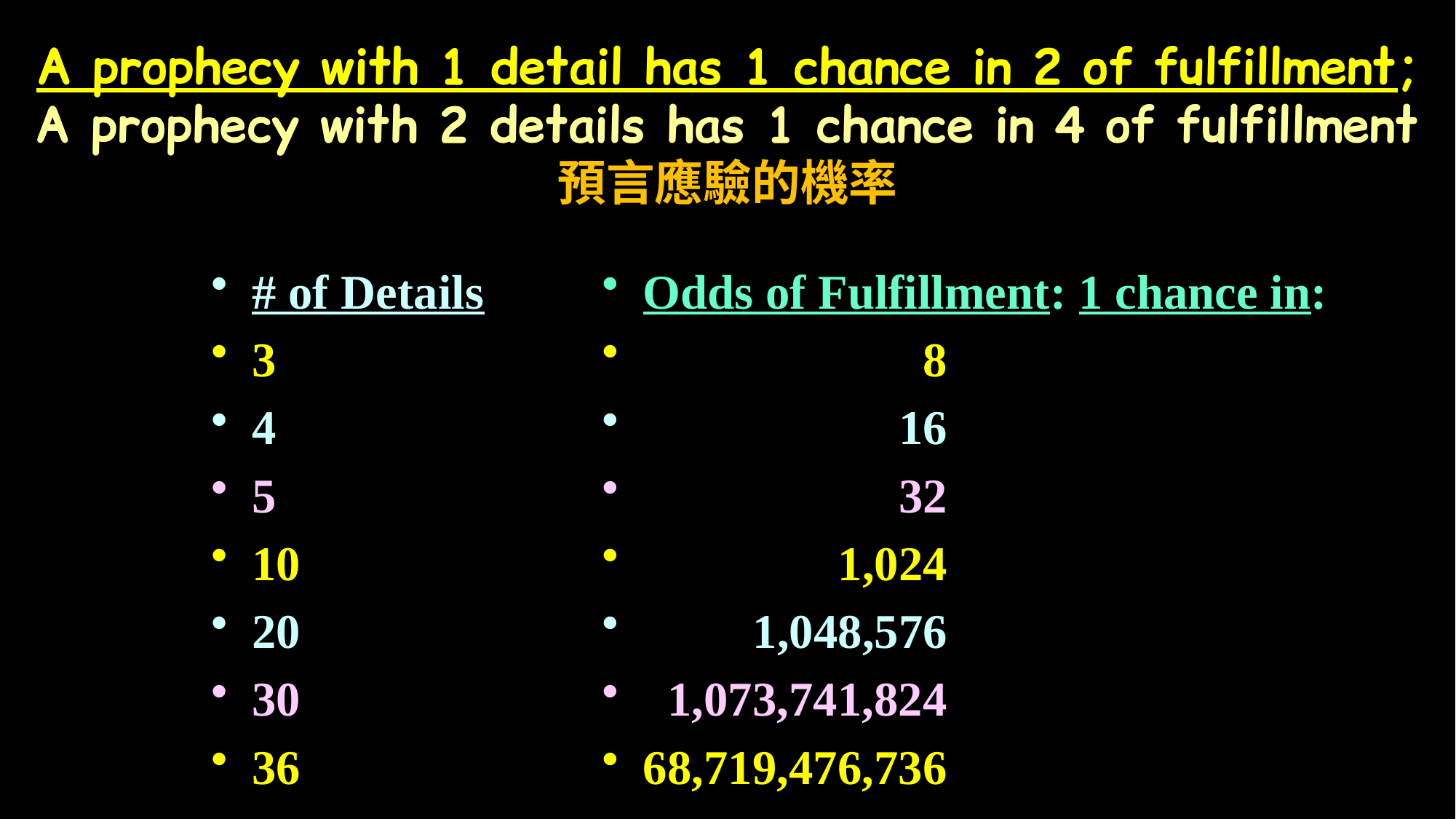

# A prophecy with 1 detail has 1 chance in 2 of fulfillment; A prophecy with 2 details has 1 chance in 4 of fulfillment 預言應驗的機率
# of Details
3
4
5
10
20
30
36

Odds of Fulfillment: 1 chance in:
                       8
                     16
                     32
                1,024
         1,048,576
  1,073,741,824
68,719,476,736